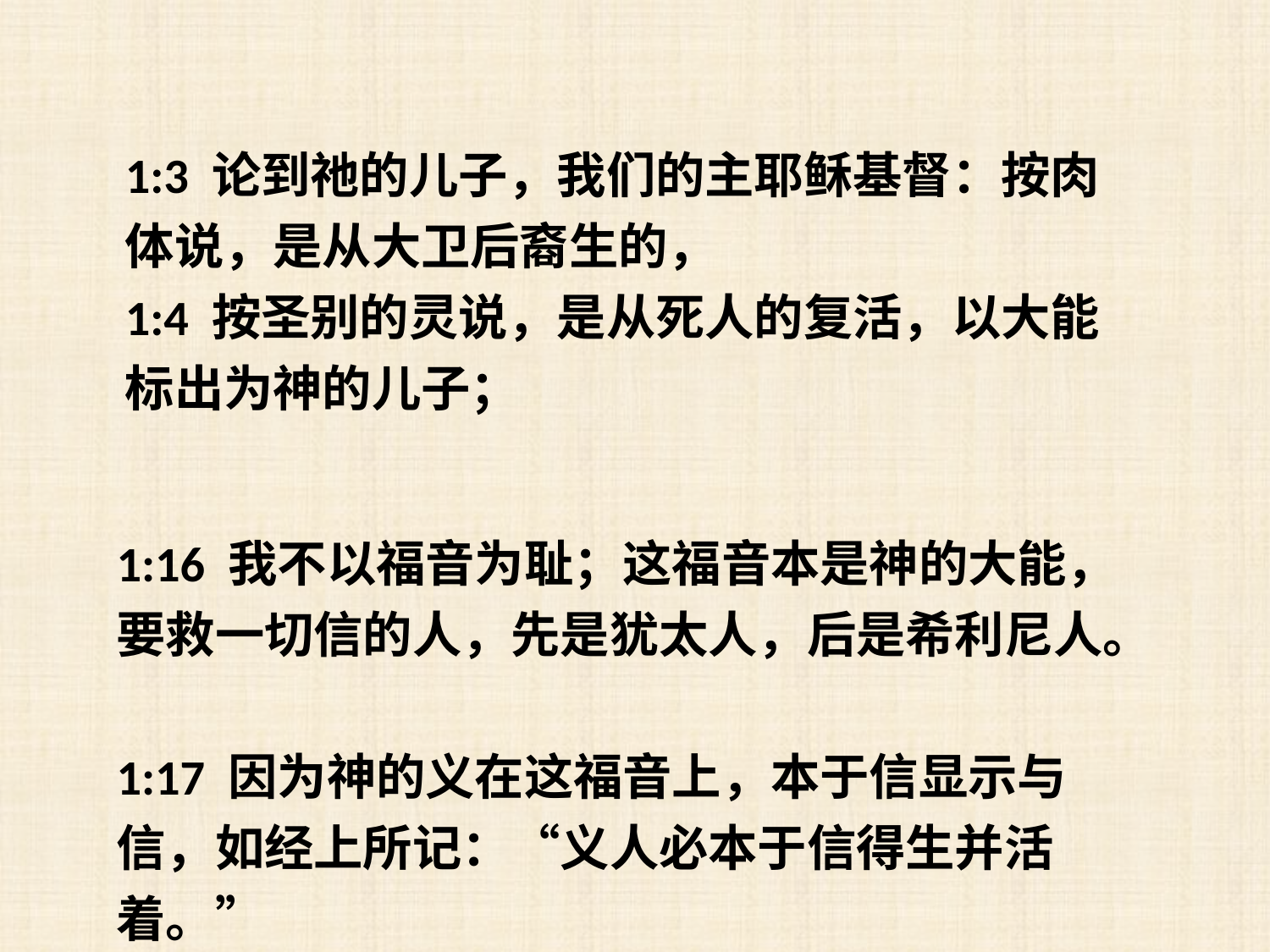

1:3 论到祂的儿子，我们的主耶稣基督：按肉体说，是从大卫后裔生的，
1:4 按圣别的灵说，是从死人的复活，以大能标出为神的儿子；
1:16 我不以福音为耻；这福音本是神的大能，要救一切信的人，先是犹太人，后是希利尼人。
1:17 因为神的义在这福音上，本于信显示与信，如经上所记：“义人必本于信得生并活着。”